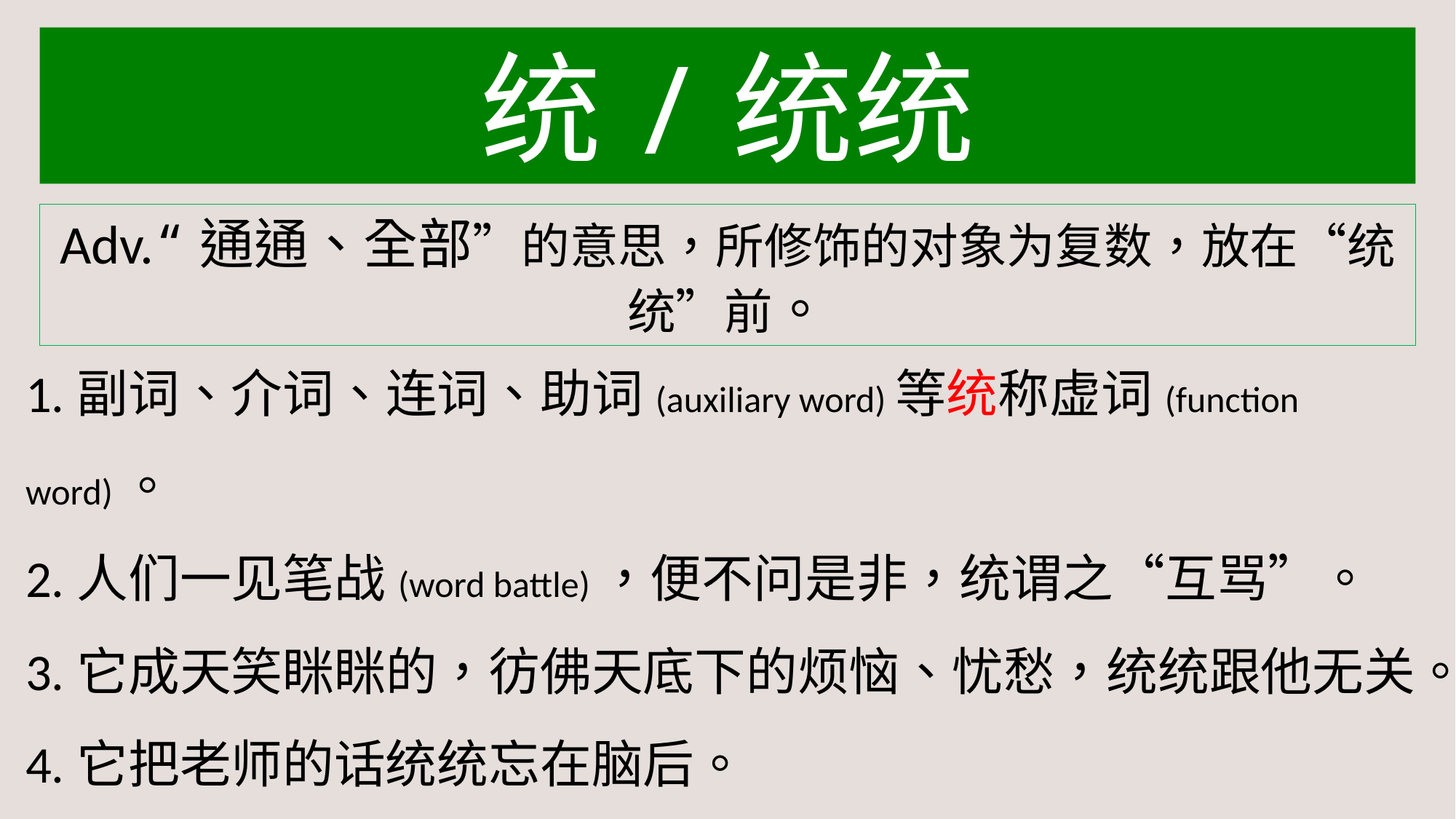

统/统统
Adv.“通通、全部”的意思，所修饰的对象为复数，放在“统统”前。
1.副词、介词、连词、助词(auxiliary word)等统称虚词(function word)。
2.人们一见笔战(word battle)，便不问是非，统谓之“互骂”。
3.它成天笑眯眯的，彷佛天底下的烦恼、忧愁，统统跟他无关。
4.它把老师的话统统忘在脑后。